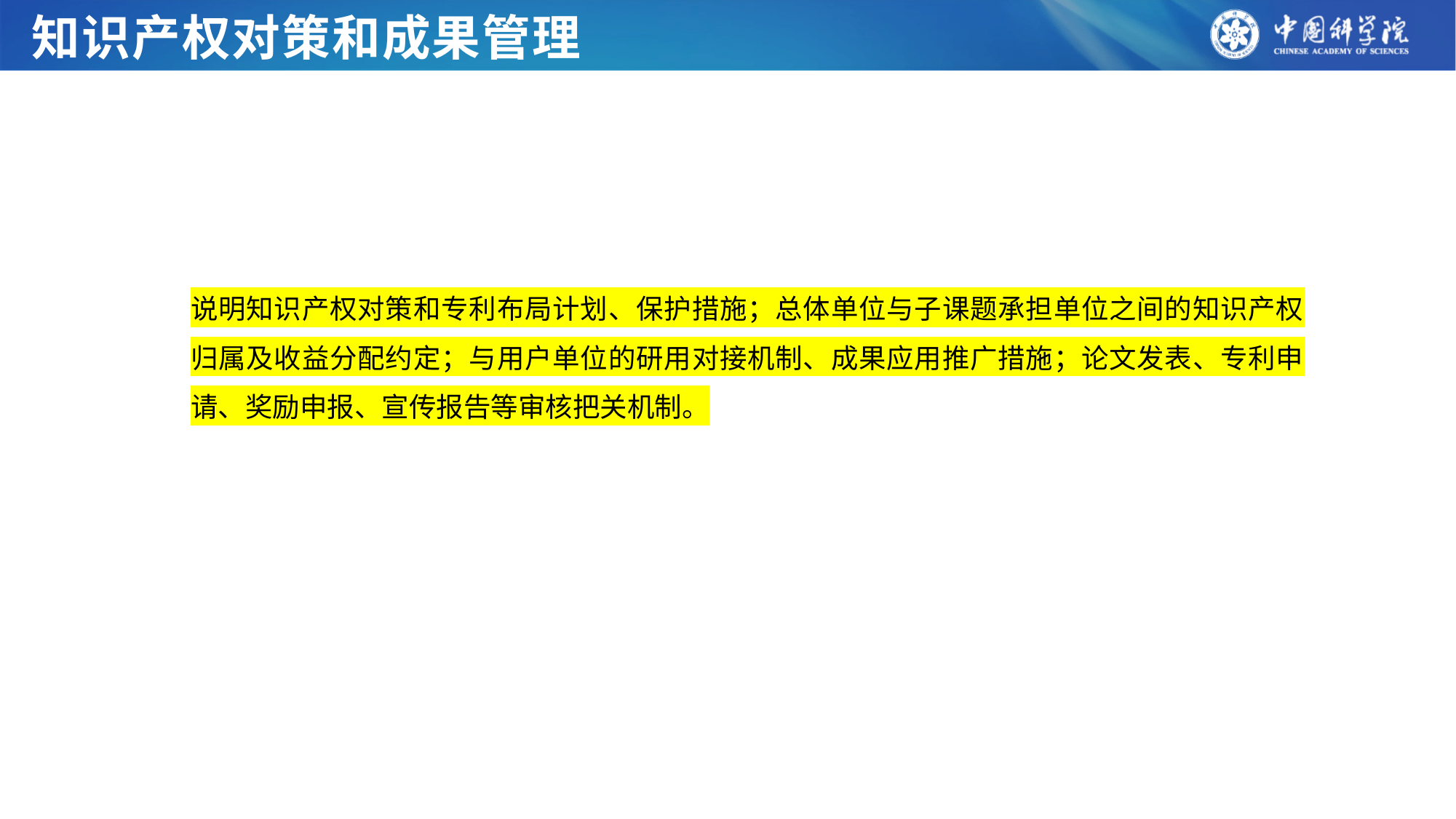

知识产权对策和成果管理
说明知识产权对策和专利布局计划、保护措施；总体单位与子课题承担单位之间的知识产权归属及收益分配约定；与用户单位的研用对接机制、成果应用推广措施；论文发表、专利申请、奖励申报、宣传报告等审核把关机制。